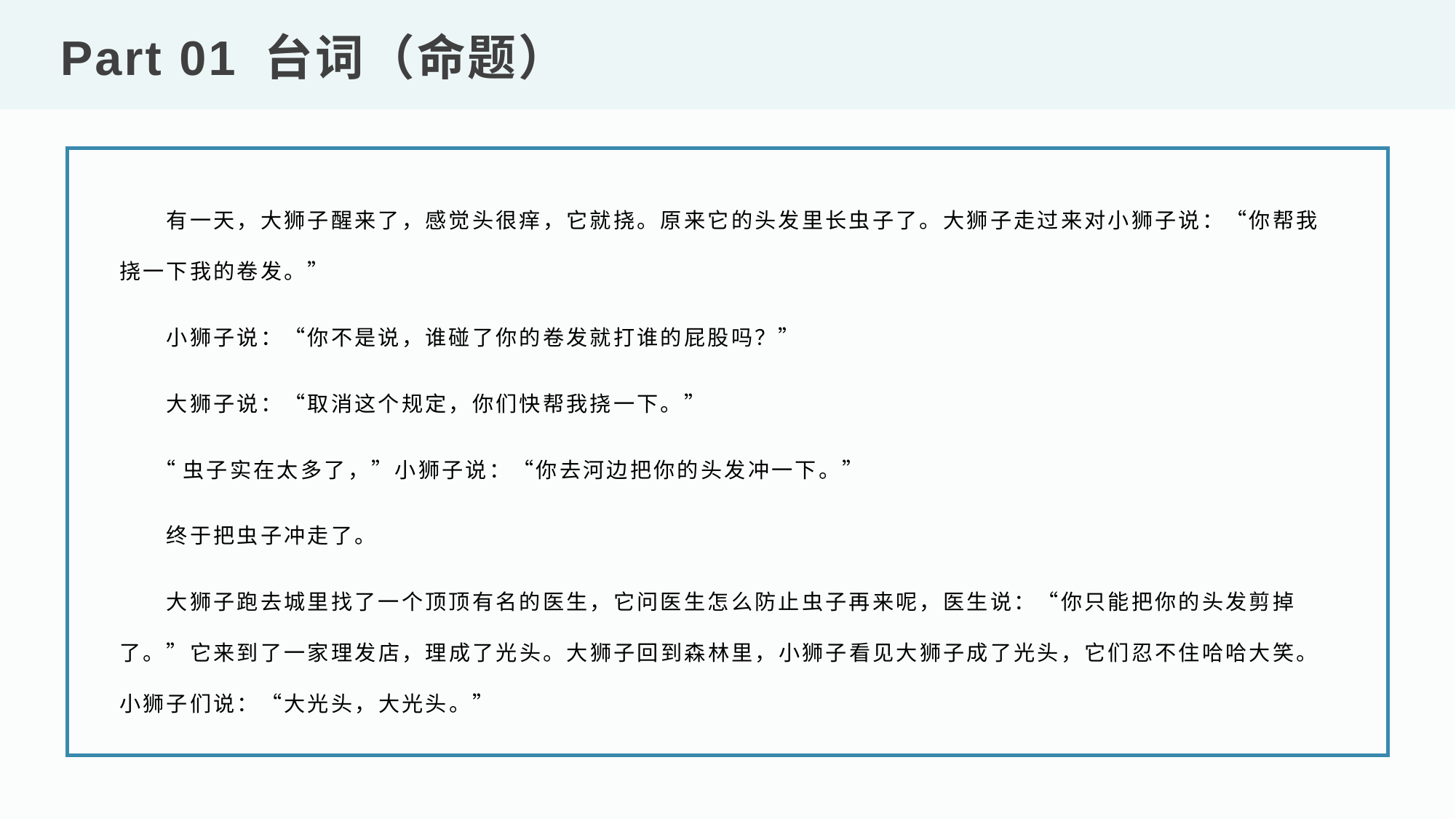

Part 01 台词（命题）

      有一天，大狮子醒来了，感觉头很痒，它就挠。原来它的头发里长虫子了。大狮子走过来对小狮子说：“你帮我挠一下我的卷发。”
      小狮子说：“你不是说，谁碰了你的卷发就打谁的屁股吗？”
      大狮子说：“取消这个规定，你们快帮我挠一下。”
     “虫子实在太多了，”小狮子说：“你去河边把你的头发冲一下。”
      终于把虫子冲走了。
      大狮子跑去城里找了一个顶顶有名的医生，它问医生怎么防止虫子再来呢，医生说：“你只能把你的头发剪掉了。”它来到了一家理发店，理成了光头。大狮子回到森林里，小狮子看见大狮子成了光头，它们忍不住哈哈大笑。小狮子们说：“大光头，大光头。”